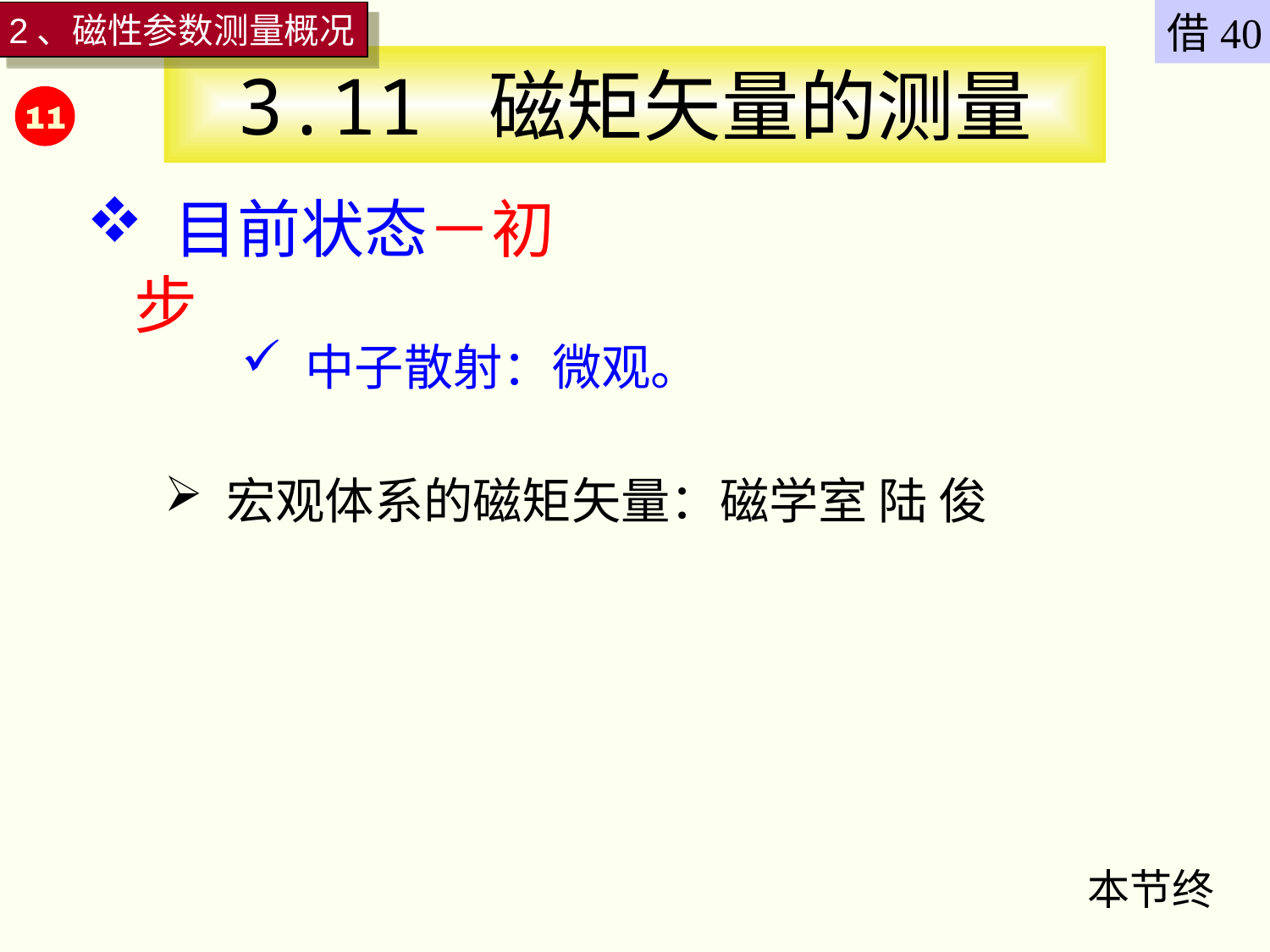

借40
2、磁性参数测量概况
# 3.11 磁矩矢量的测量
11
 目前状态－初步
 中子散射：微观。
 宏观体系的磁矩矢量：磁学室 陆 俊
本节终